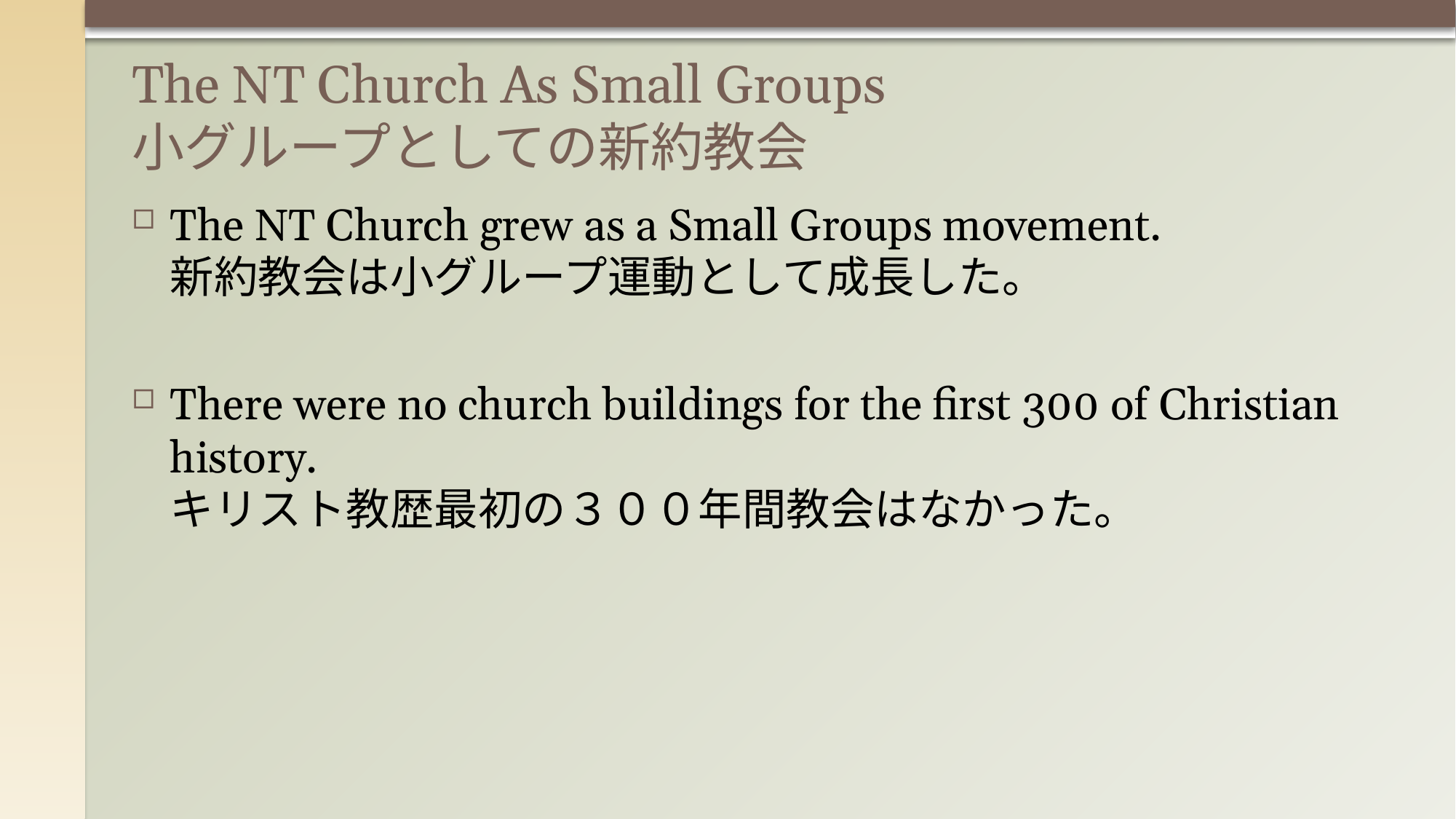

# The NT Church As Small Groups 小グループとしての新約教会
The NT Church grew as a Small Groups movement.
新約教会は小グループ運動として成長した。

There were no church buildings for the first 300 of Christian history.
キリスト教歴最初の３００年間教会はなかった。